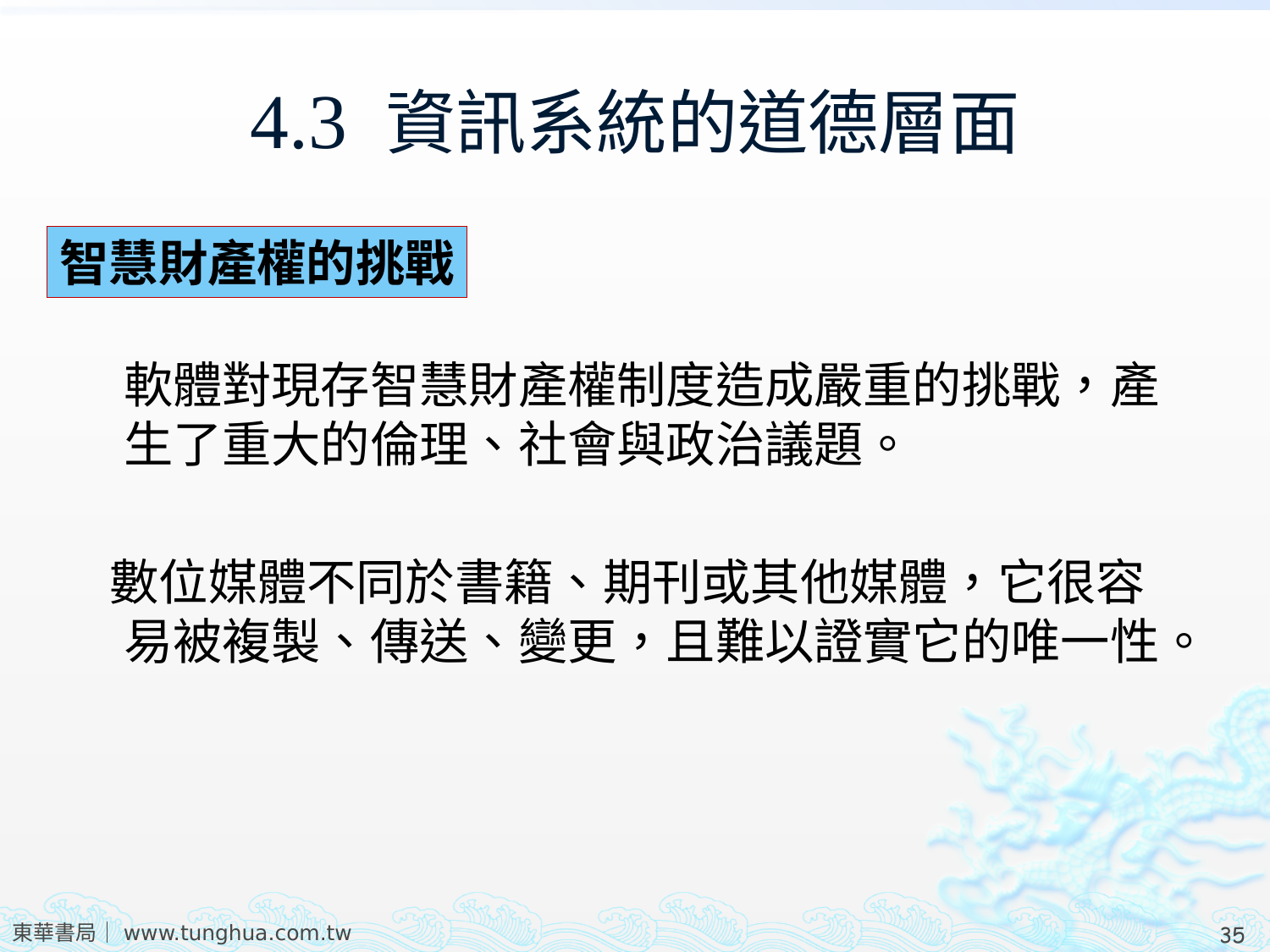

# 4.3 資訊系統的道德層面
智慧財產權的挑戰
	軟體對現存智慧財產權制度造成嚴重的挑戰，產生了重大的倫理、社會與政治議題。

  數位媒體不同於書籍、期刊或其他媒體，它很容易被複製、傳送、變更，且難以證實它的唯一性。